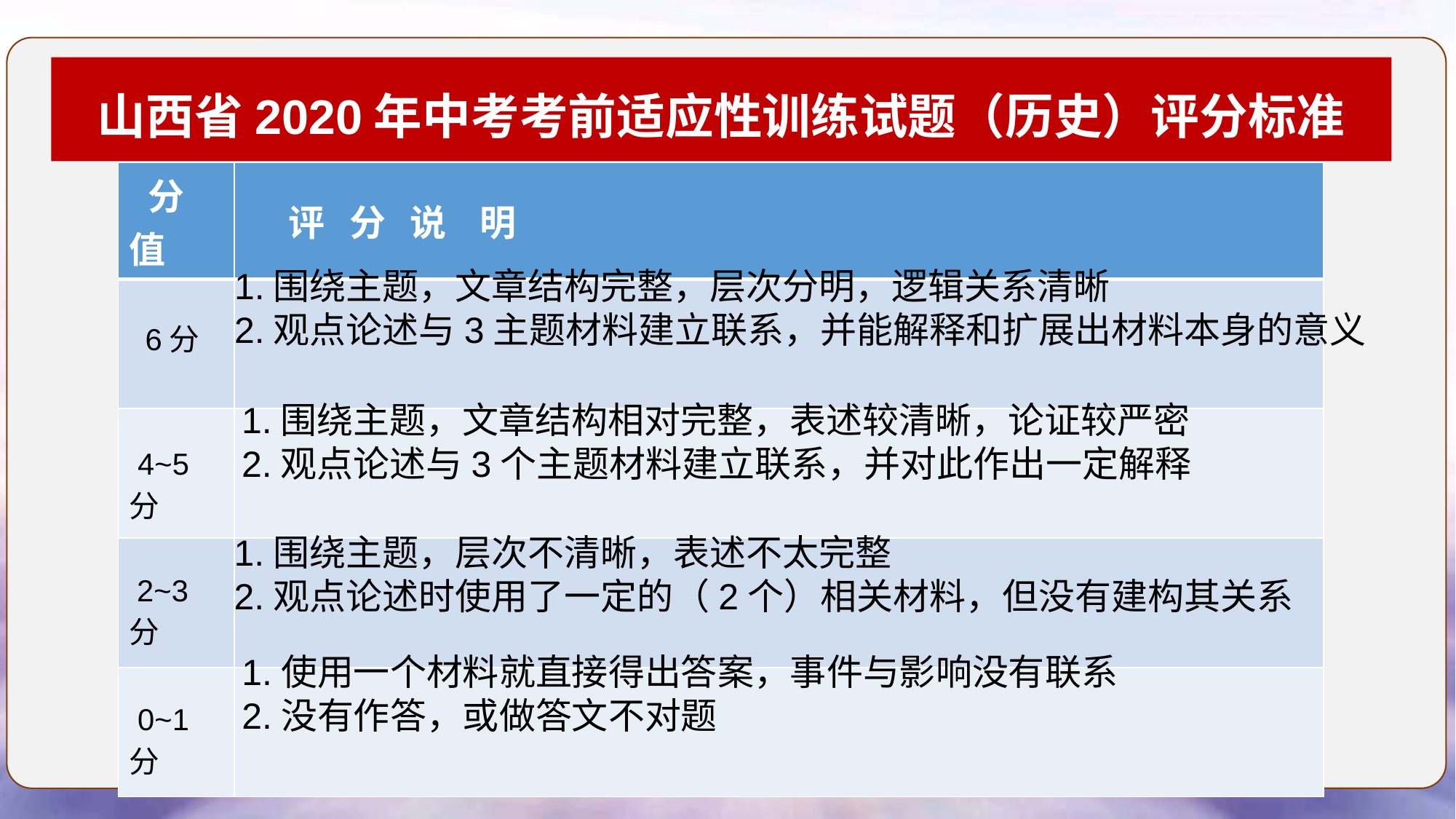

山西省2020年中考考前适应性训练试题（历史）评分标准
| 分 值 | 评 分 说 明 |
| --- | --- |
| 6分 |  |
| 4~5分 |  |
| 2~3分 |  |
| 0~1分 |  |
1.围绕主题，文章结构完整，层次分明，逻辑关系清晰
2.观点论述与3主题材料建立联系，并能解释和扩展出材料本身的意义
1.围绕主题，文章结构相对完整，表述较清晰，论证较严密
2.观点论述与3个主题材料建立联系，并对此作出一定解释
1.围绕主题，层次不清晰，表述不太完整
2.观点论述时使用了一定的（2个）相关材料，但没有建构其关系
1.使用一个材料就直接得出答案，事件与影响没有联系
2.没有作答，或做答文不对题